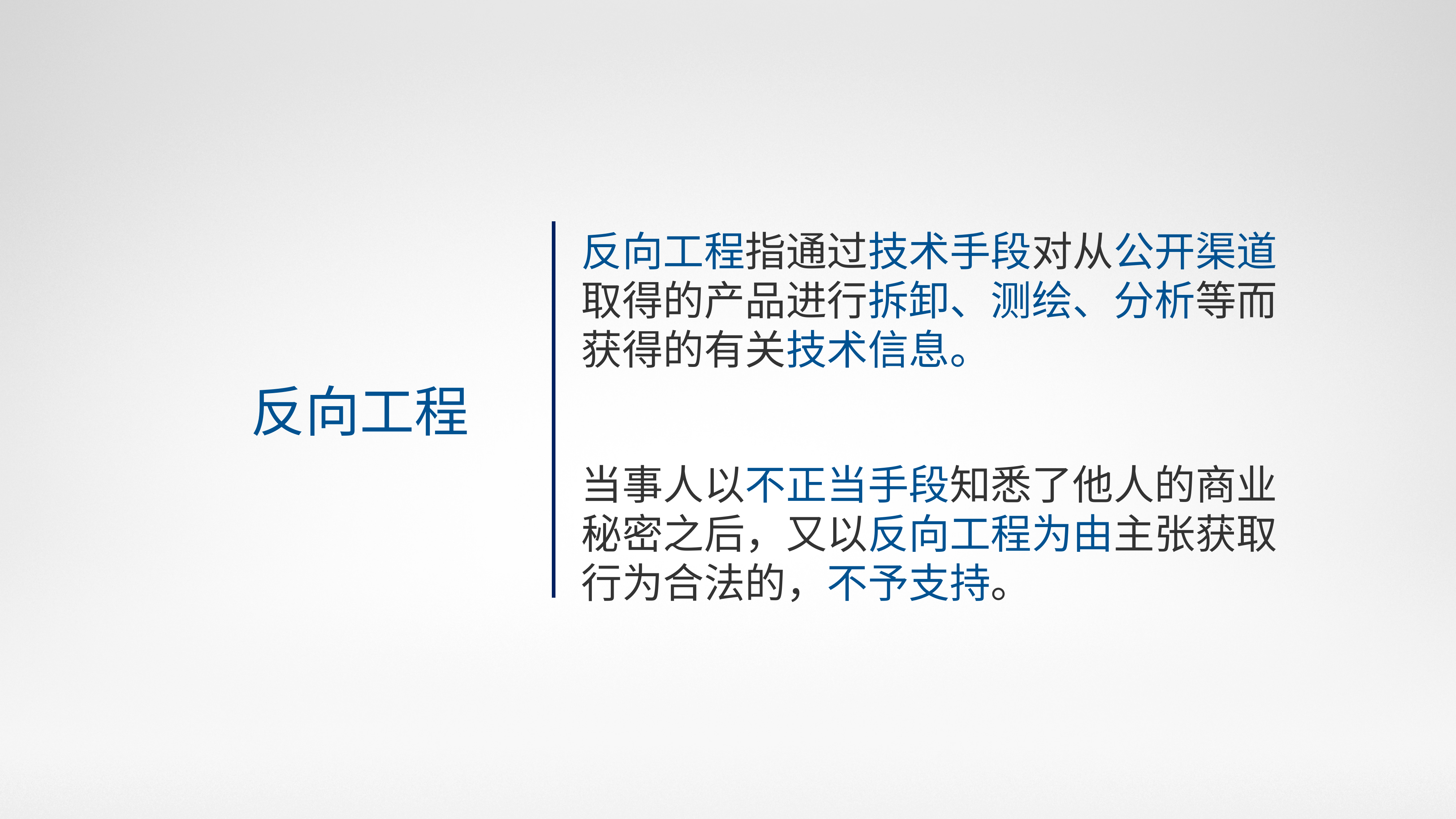

反向工程指通过技术手段对从公开渠道取得的产品进行拆卸、测绘、分析等而获得的有关技术信息。
反向工程
当事人以不正当手段知悉了他人的商业秘密之后，又以反向工程为由主张获取行为合法的，不予支持。